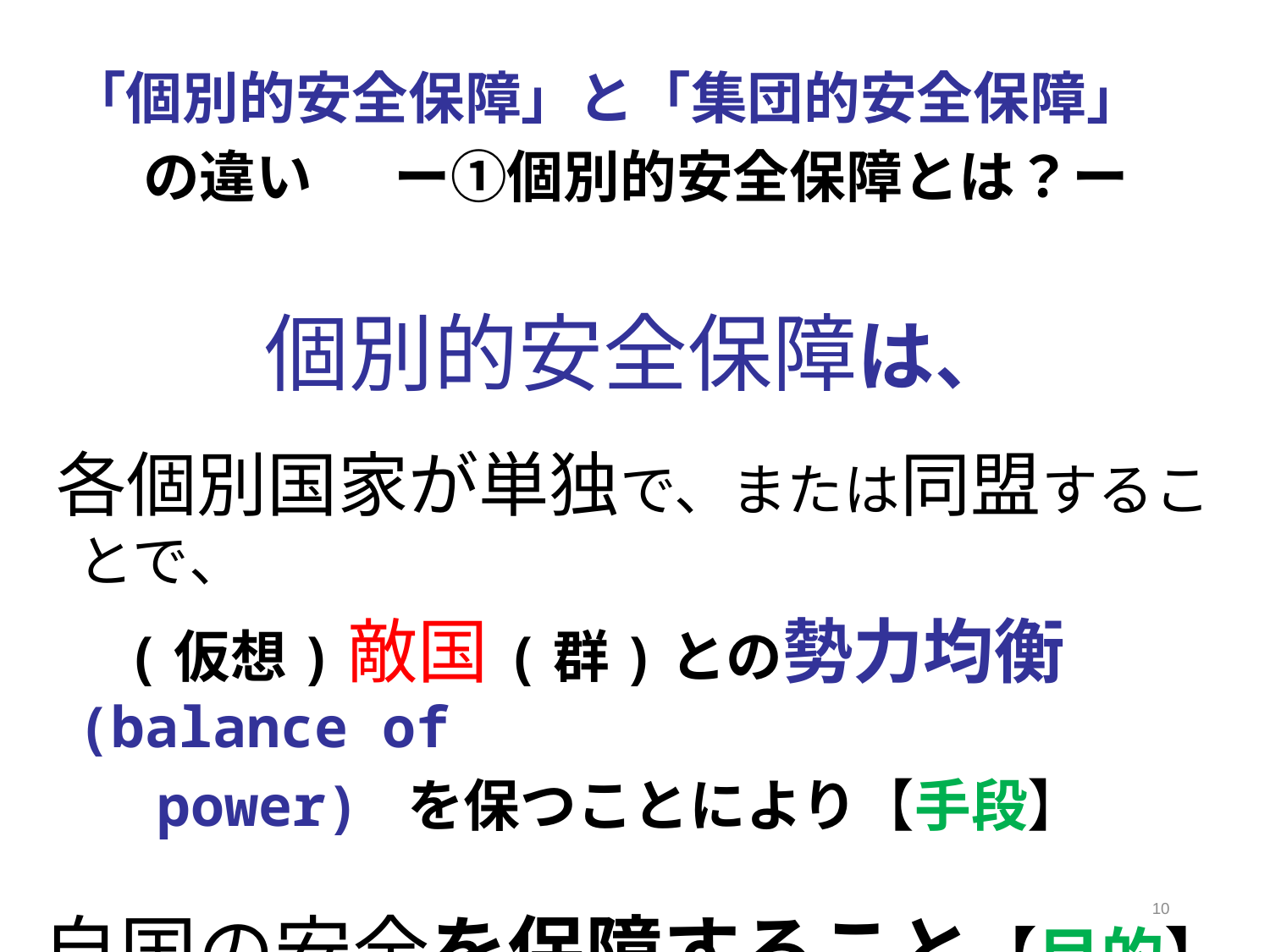

「個別的安全保障」と「集団的安全保障」
　　の違い　　ー①個別的安全保障とは？ー

個別的安全保障は、

 各個別国家が単独で、または同盟することで、
 　(仮想)敵国(群)との勢力均衡(balance of
　　power) を保つことにより【手段】

自国の安全を保障すること【目的】
10